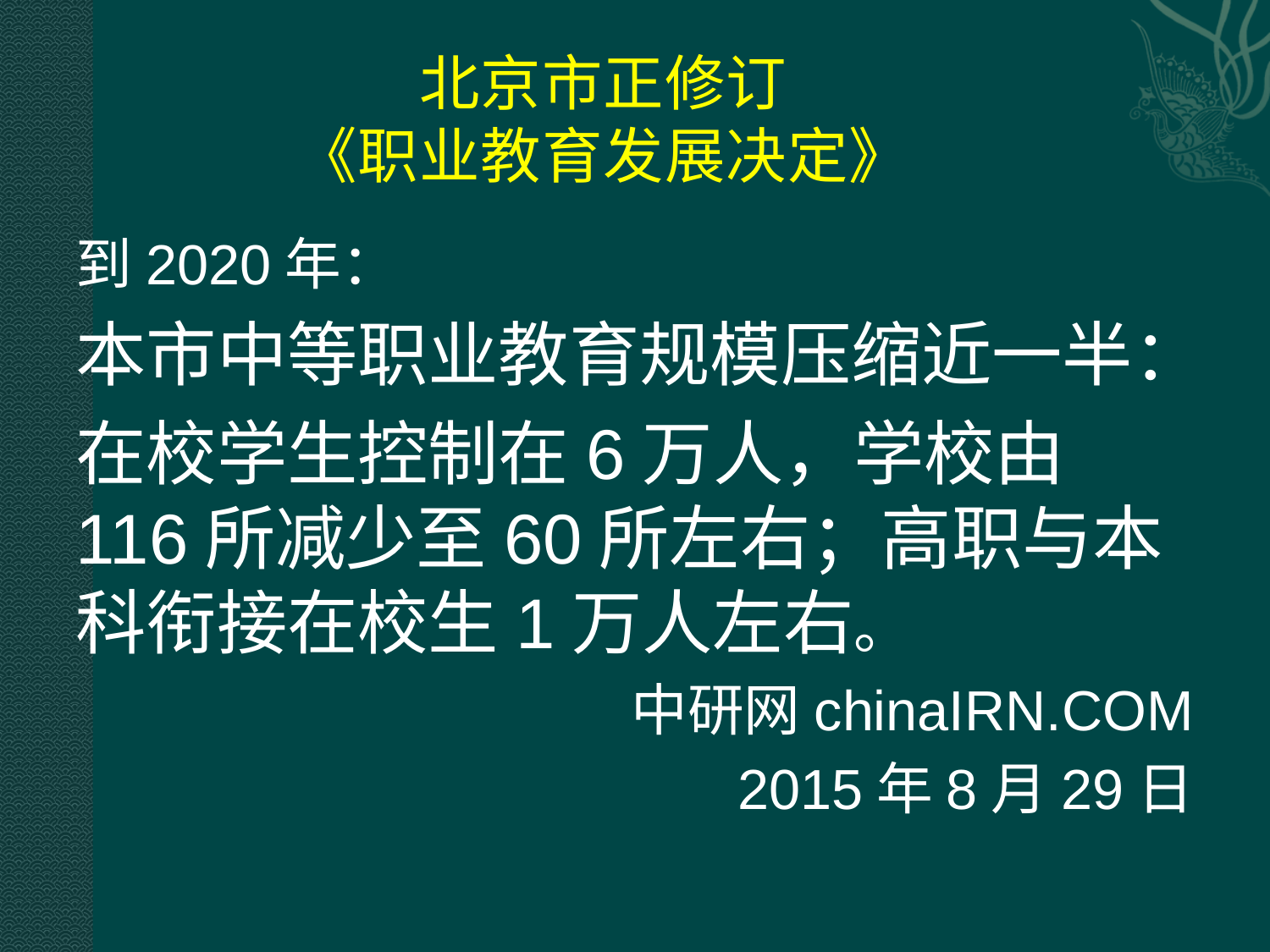

# 北京市正修订 《职业教育发展决定》
到2020年：
本市中等职业教育规模压缩近一半：
在校学生控制在6万人，学校由116所减少至60所左右；高职与本科衔接在校生1万人左右。
中研网chinaIRN.COM
2015年8月29日